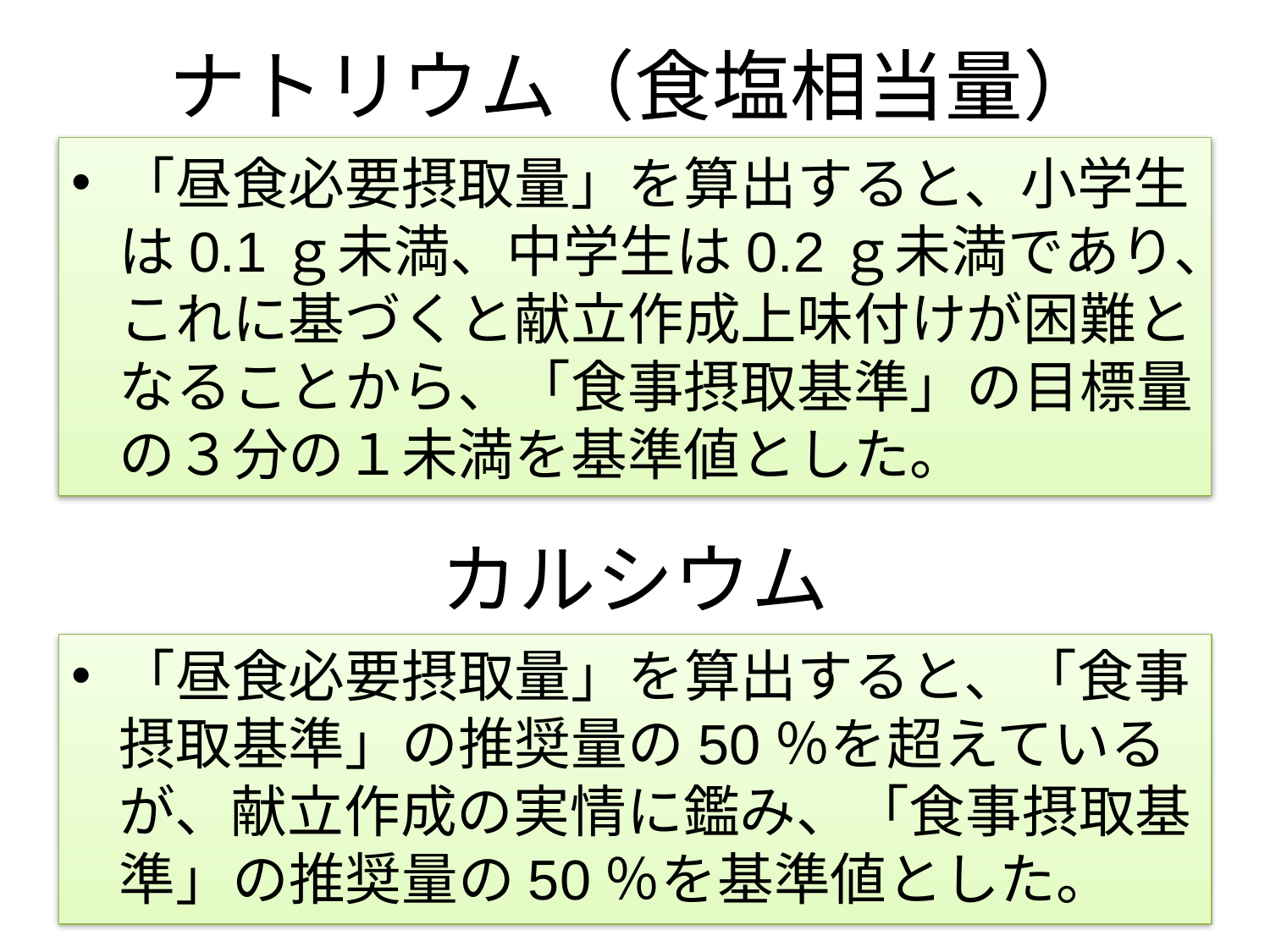

# ナトリウム（食塩相当量）
「昼食必要摂取量」を算出すると、小学生は0.1ｇ未満、中学生は0.2ｇ未満であり、これに基づくと献立作成上味付けが困難となることから、「食事摂取基準」の目標量の３分の１未満を基準値とした。
カルシウム
「昼食必要摂取量」を算出すると、「食事摂取基準」の推奨量の50％を超えているが、献立作成の実情に鑑み、「食事摂取基準」の推奨量の50％を基準値とした。